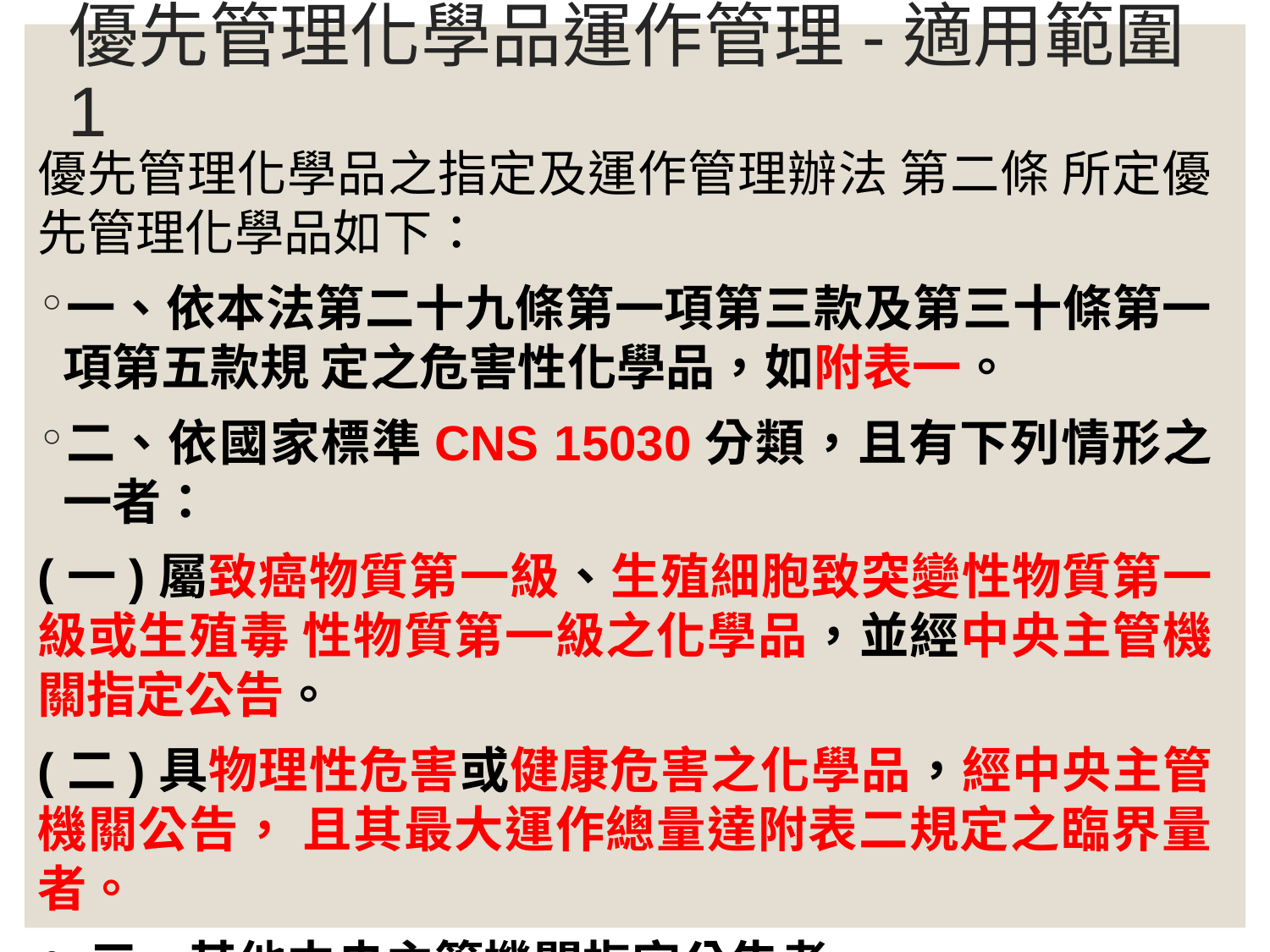

# 優先管理化學品運作管理-適用範圍1
優先管理化學品之指定及運作管理辦法 第二條 所定優先管理化學品如下：
一、依本法第二十九條第一項第三款及第三十條第一項第五款規 定之危害性化學品，如附表一。
二、依國家標準CNS 15030分類，且有下列情形之一者：
(一)屬致癌物質第一級、生殖細胞致突變性物質第一級或生殖毒 性物質第一級之化學品，並經中央主管機關指定公告。
(二)具物理性危害或健康危害之化學品，經中央主管機關公告， 且其最大運作總量達附表二規定之臨界量者。
 三、其他中央主管機關指定公告者。